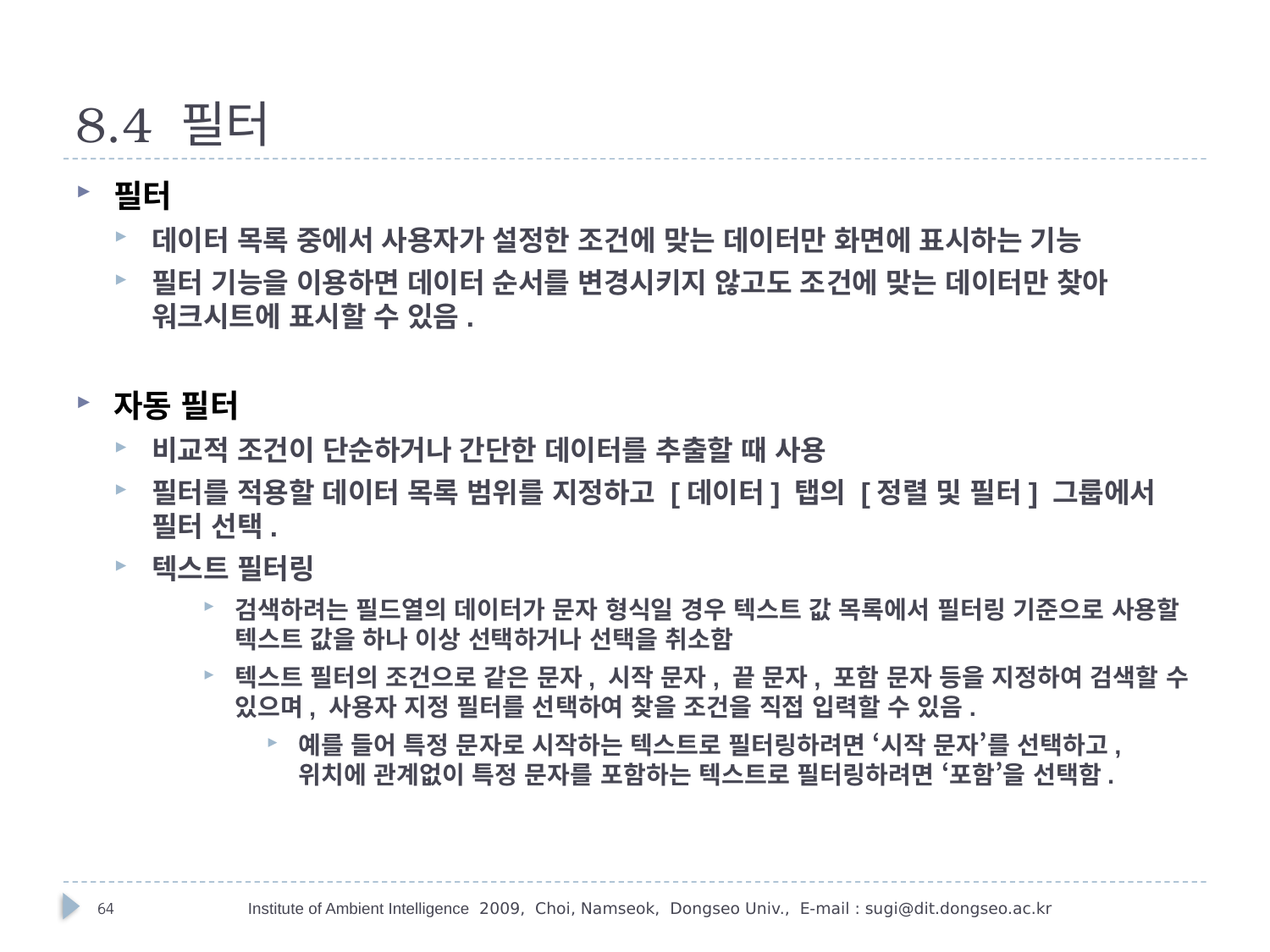

8.4 필터
필터
데이터 목록 중에서 사용자가 설정한 조건에 맞는 데이터만 화면에 표시하는 기능
필터 기능을 이용하면 데이터 순서를 변경시키지 않고도 조건에 맞는 데이터만 찾아 워크시트에 표시할 수 있음.

자동 필터
비교적 조건이 단순하거나 간단한 데이터를 추출할 때 사용
필터를 적용할 데이터 목록 범위를 지정하고 [데이터] 탭의 [정렬 및 필터] 그룹에서 필터 선택.
텍스트 필터링
검색하려는 필드열의 데이터가 문자 형식일 경우 텍스트 값 목록에서 필터링 기준으로 사용할 텍스트 값을 하나 이상 선택하거나 선택을 취소함
텍스트 필터의 조건으로 같은 문자, 시작 문자, 끝 문자, 포함 문자 등을 지정하여 검색할 수 있으며, 사용자 지정 필터를 선택하여 찾을 조건을 직접 입력할 수 있음.
예를 들어 특정 문자로 시작하는 텍스트로 필터링하려면 ‘시작 문자’를 선택하고, 위치에 관계없이 특정 문자를 포함하는 텍스트로 필터링하려면 ‘포함’을 선택함.